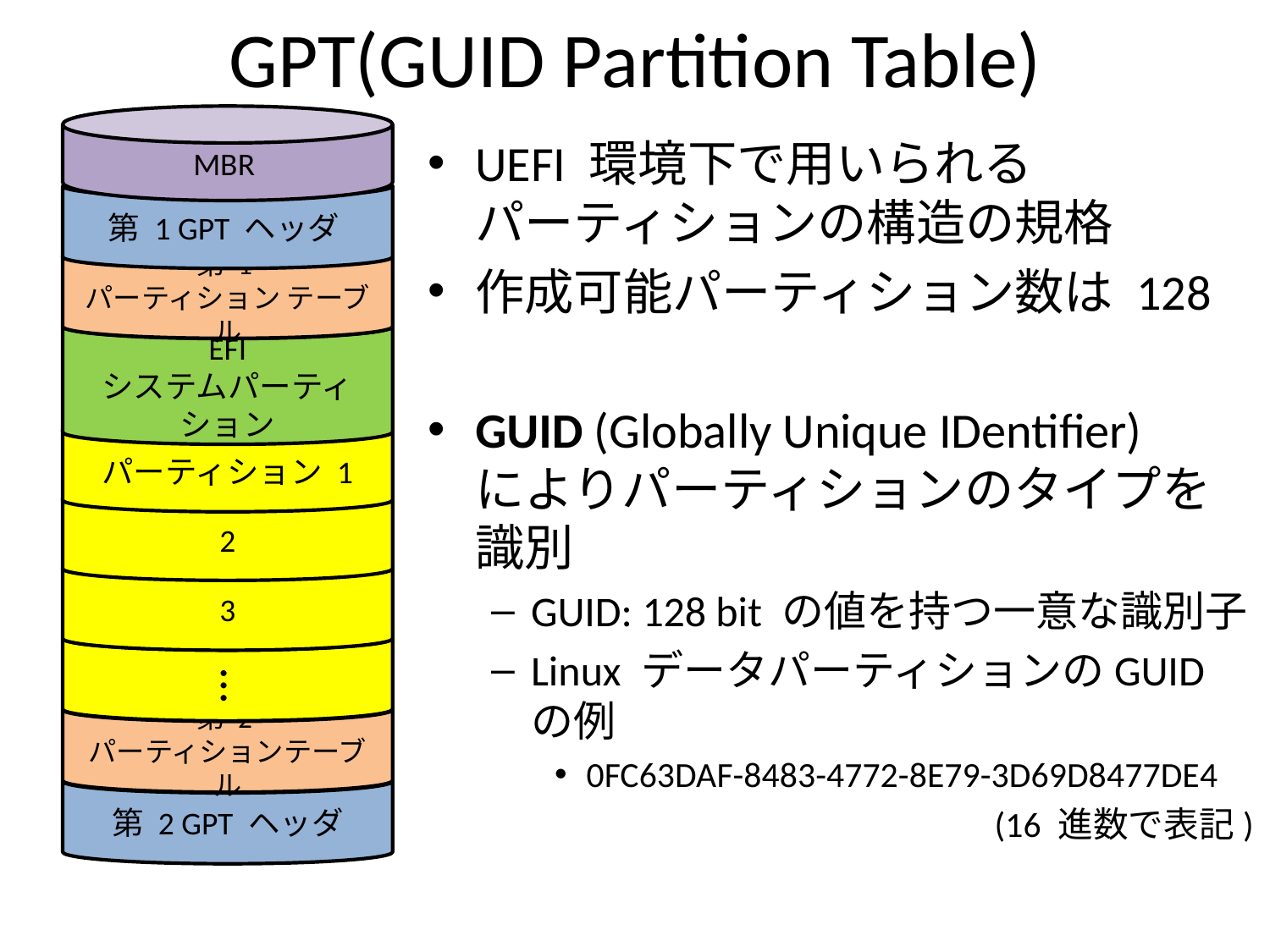

# GPT(GUID Partition Table)
MBR
第 1 GPT ヘッダ
第 1
パーティション テーブル
EFI
システムパーティション
パーティション 1
2
3

第 2
パーティションテーブル
第 2 GPT ヘッダ
…
UEFI 環境下で用いられる               パーティションの構造の規格
作成可能パーティション数は 128

GUID (Globally Unique IDentifier)       によりパーティションのタイプを識別
GUID: 128 bit の値を持つ一意な識別子
Linux データパーティションのGUID の例
0FC63DAF-8483-4772-8E79-3D69D8477DE4
(16 進数で表記)